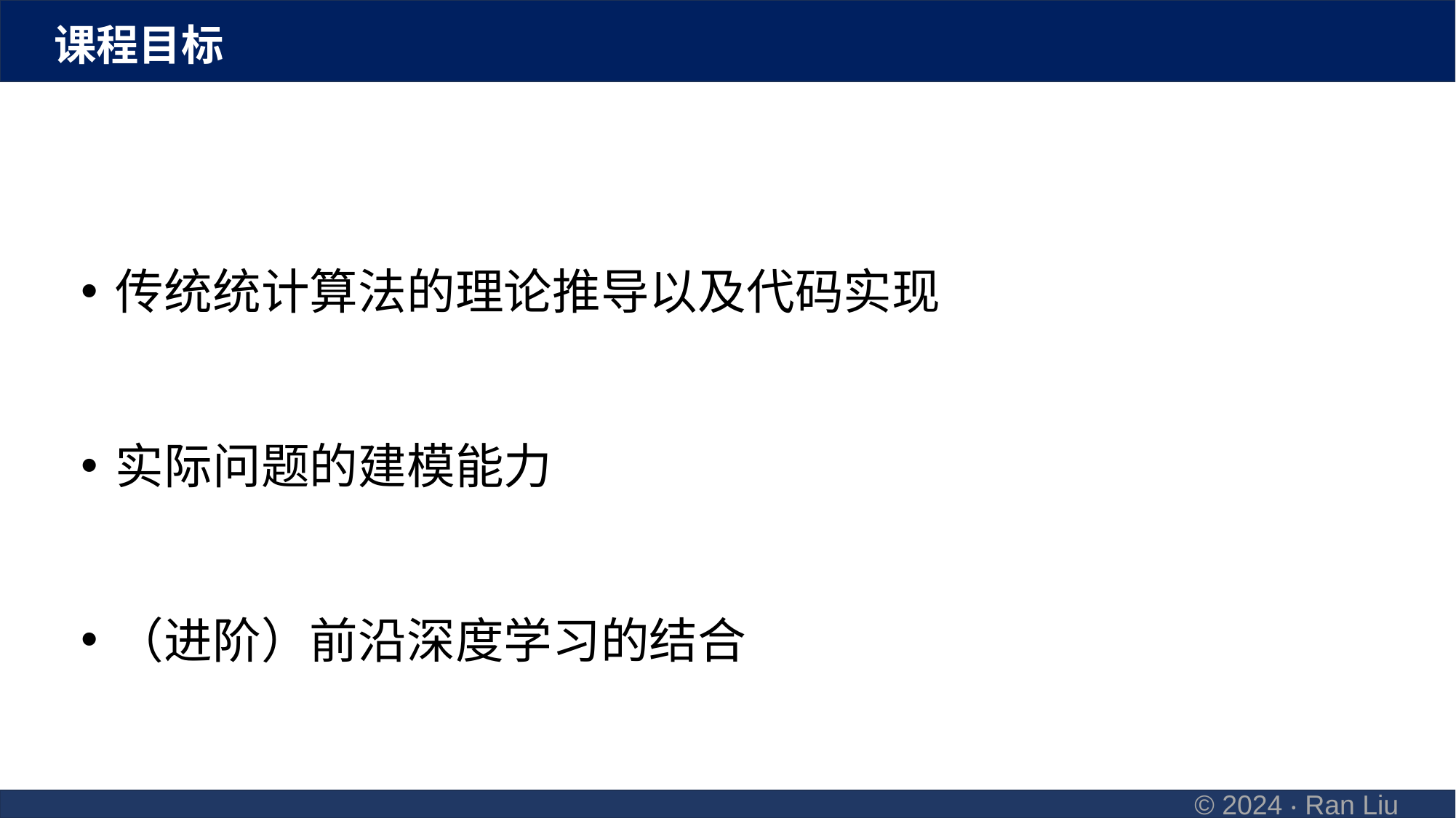

课程目标
传统统计算法的理论推导以及代码实现
实际问题的建模能力
（进阶）前沿深度学习的结合